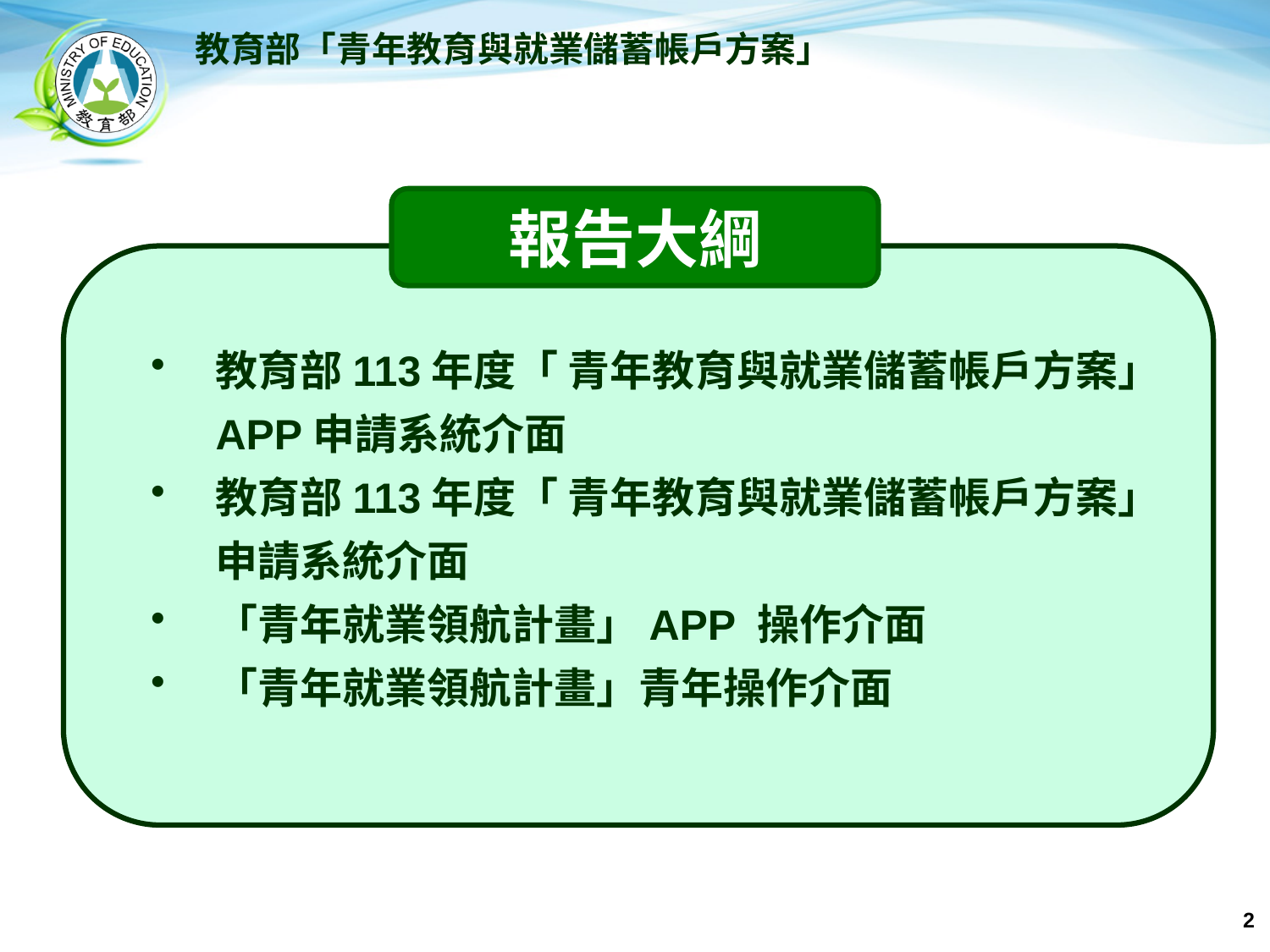

教育部「青年教育與就業儲蓄帳戶方案」
報告大綱

教育部113年度「 青年教育與就業儲蓄帳戶方案」APP申請系統介面
教育部113年度「 青年教育與就業儲蓄帳戶方案」申請系統介面
「青年就業領航計畫」APP 操作介面
「青年就業領航計畫」青年操作介面
2